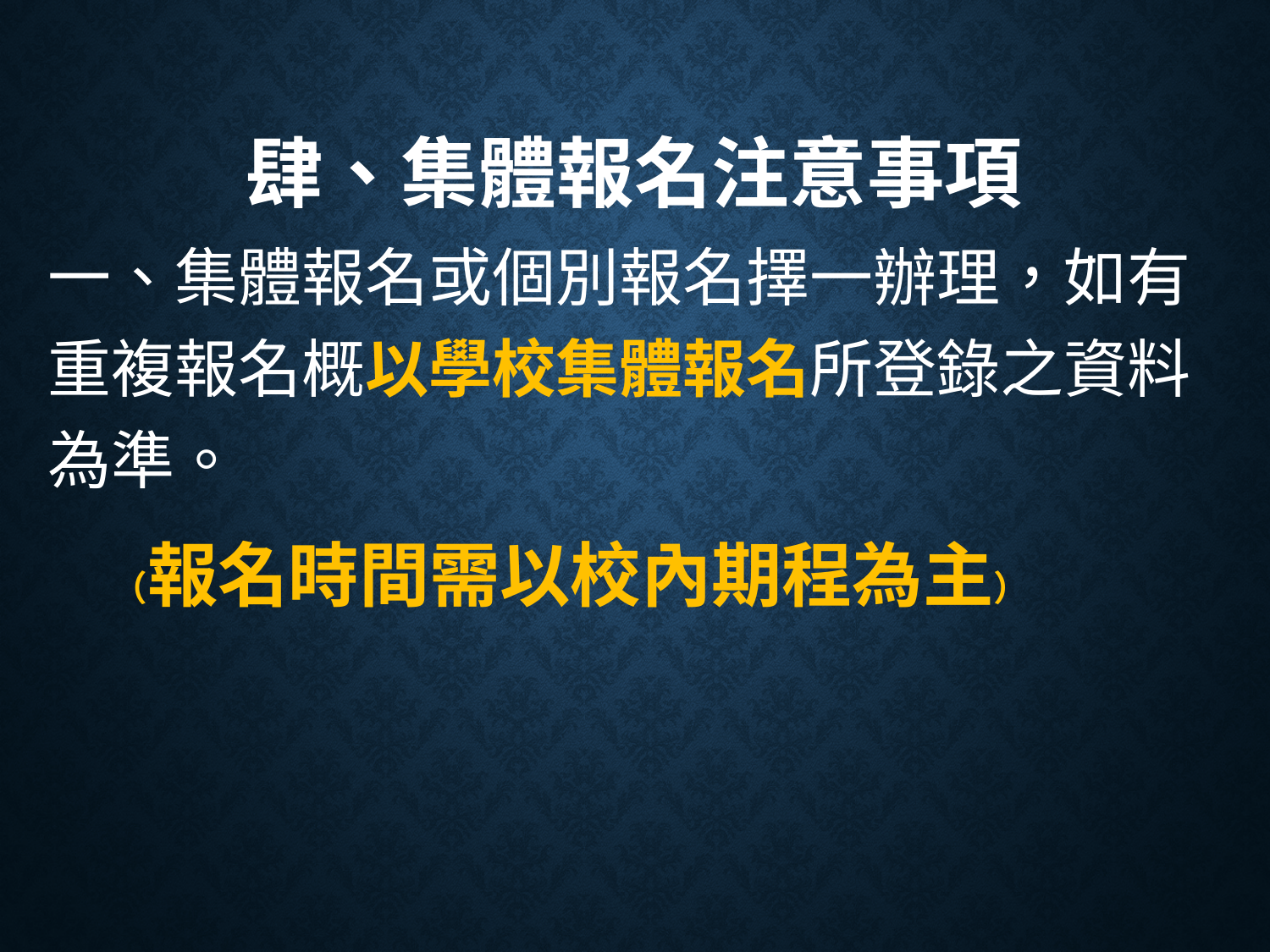

# 肆、集體報名注意事項
一、集體報名或個別報名擇一辦理，如有重複報名概以學校集體報名所登錄之資料為準。
       （報名時間需以校內期程為主）